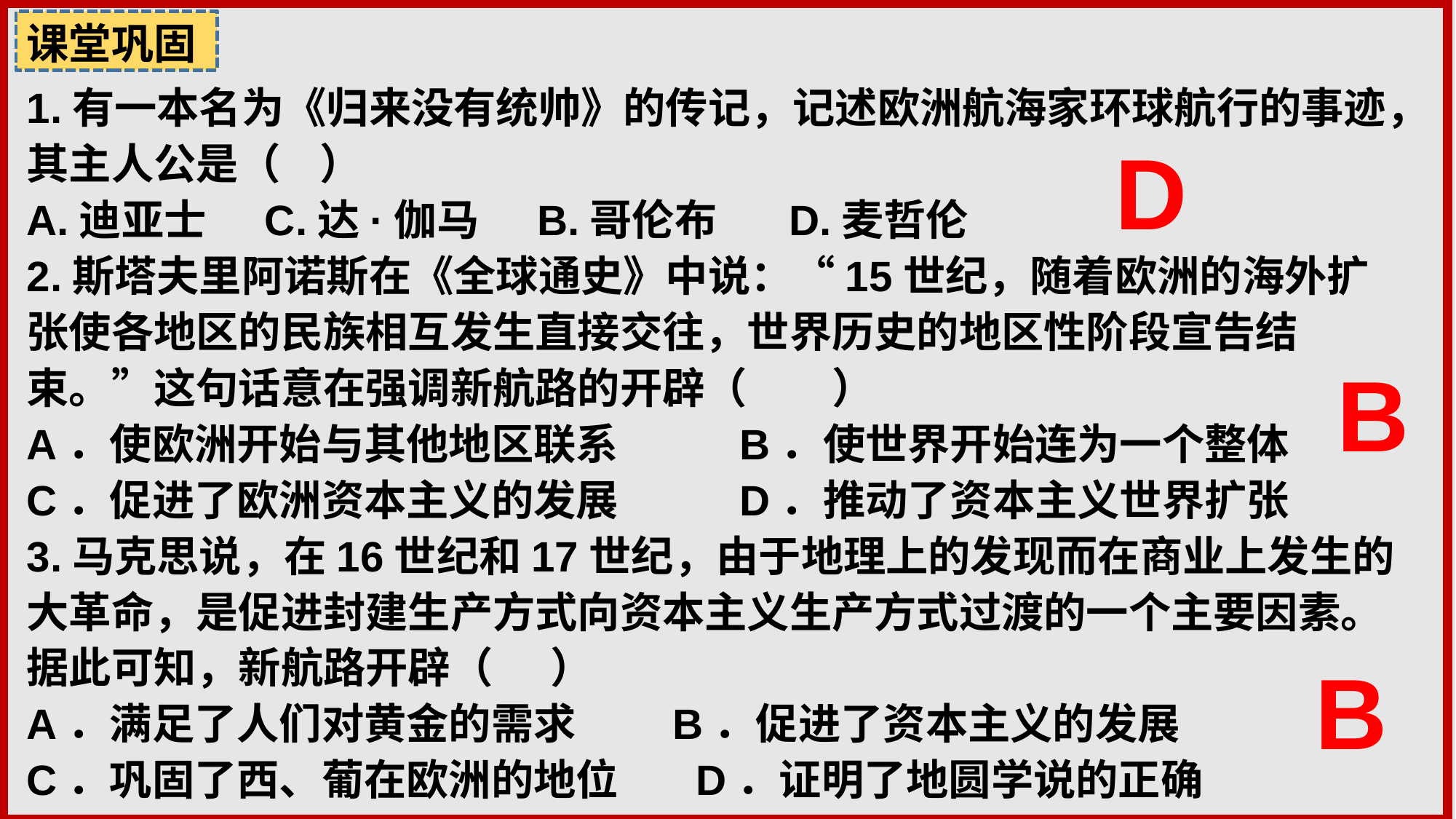

课堂巩固
1.有一本名为《归来没有统帅》的传记，记述欧洲航海家环球航行的事迹，其主人公是（    ）
A.迪亚士     C.达·伽马     B.哥伦布　  D.麦哲伦
2.斯塔夫里阿诺斯在《全球通史》中说：“15世纪，随着欧洲的海外扩张使各地区的民族相互发生直接交往，世界历史的地区性阶段宣告结束。”这句话意在强调新航路的开辟（　　）
A．使欧洲开始与其他地区联系	     B．使世界开始连为一个整体
C．促进了欧洲资本主义的发展	     D．推动了资本主义世界扩张
3.马克思说，在16世纪和17世纪，由于地理上的发现而在商业上发生的大革命，是促进封建生产方式向资本主义生产方式过渡的一个主要因素。据此可知，新航路开辟（      ）
A．满足了人们对黄金的需求         B．促进了资本主义的发展
C．巩固了西、葡在欧洲的地位       D．证明了地圆学说的正确

D
B
B